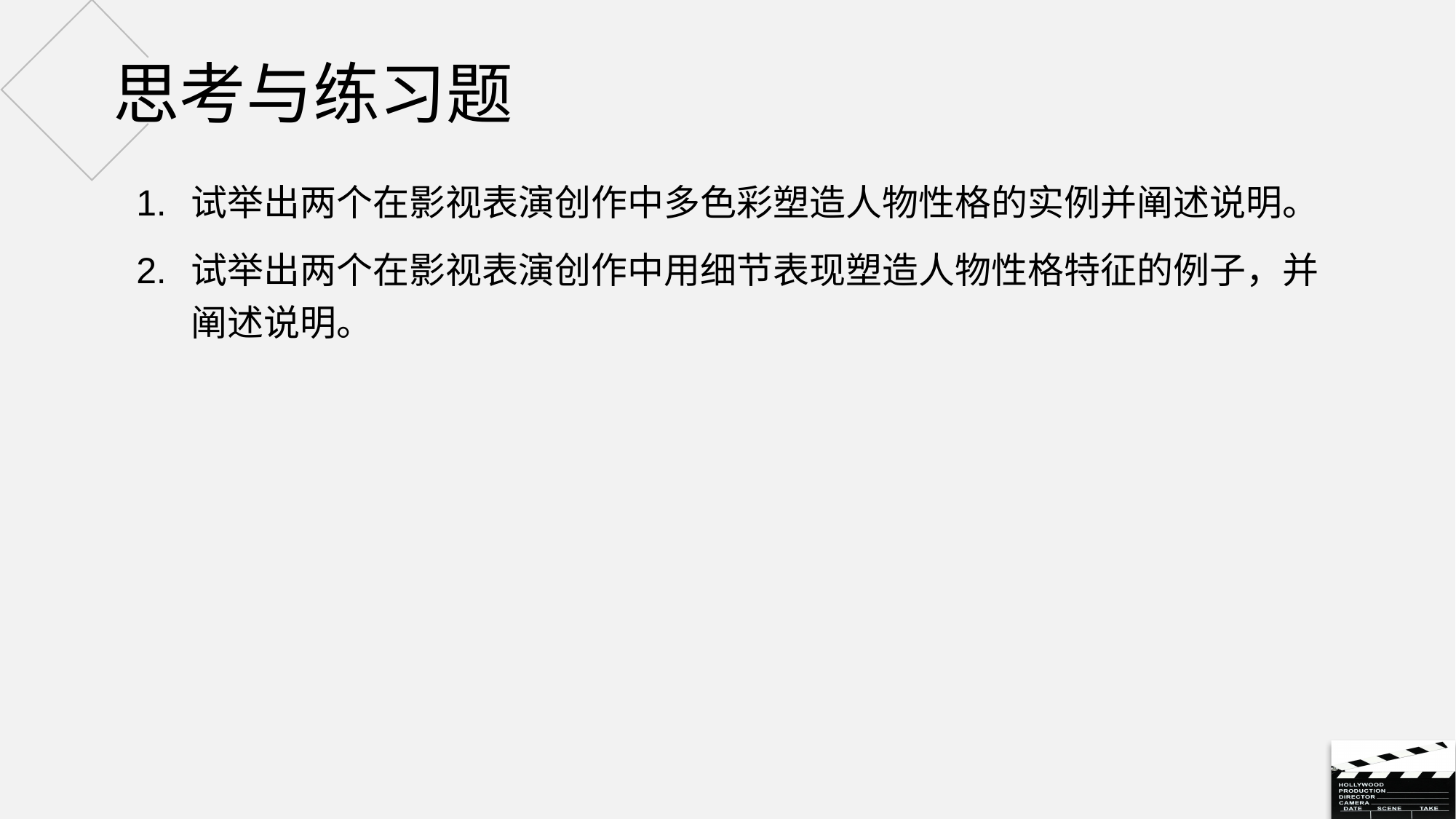

# 思考与练习题
试举出两个在影视表演创作中多色彩塑造人物性格的实例并阐述说明。
试举出两个在影视表演创作中用细节表现塑造人物性格特征的例子，并阐述说明。